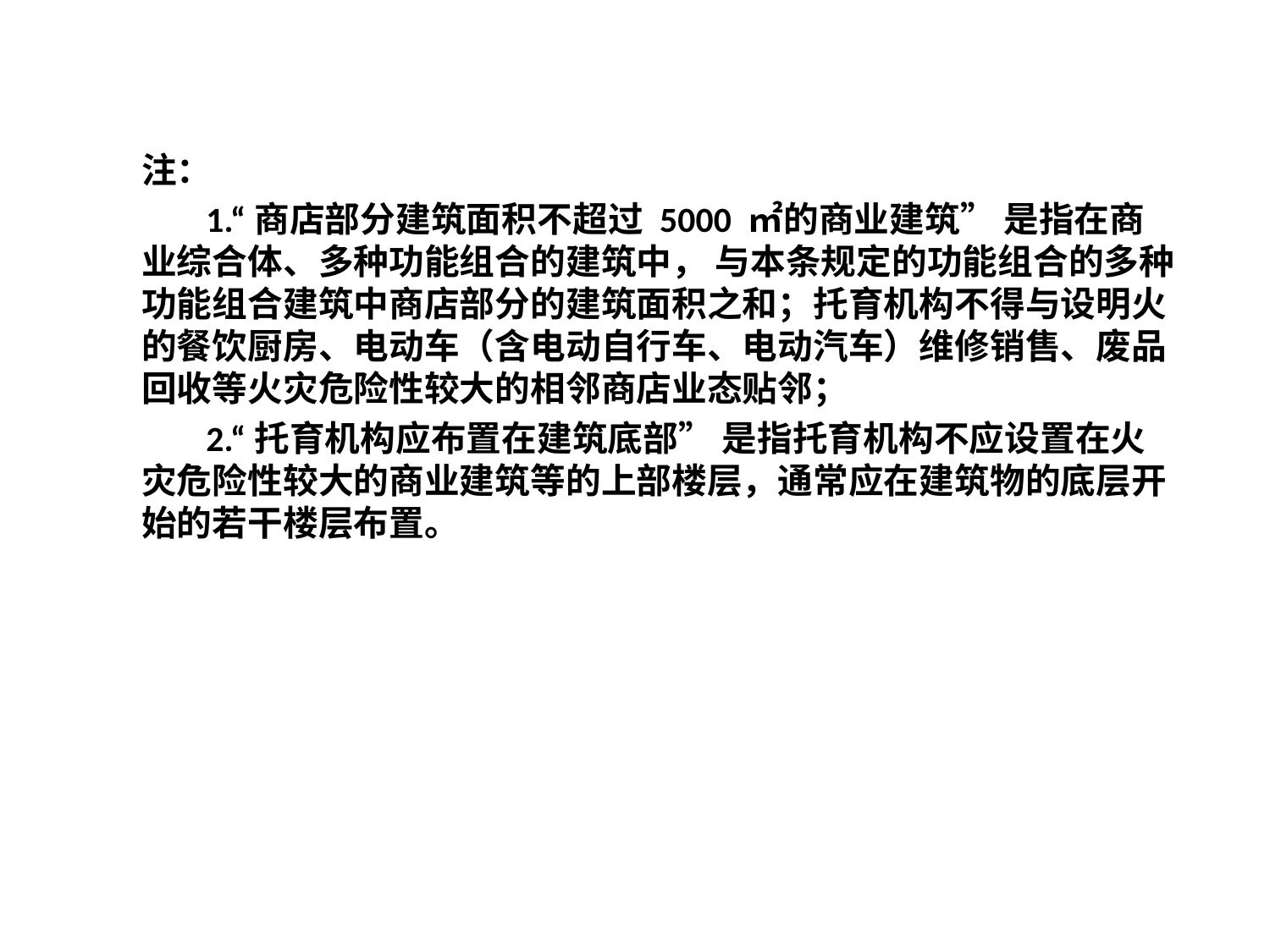

#
注：
        1.“商店部分建筑面积不超过 5000 ㎡的商业建筑” 是指在商业综合体、多种功能组合的建筑中， 与本条规定的功能组合的多种功能组合建筑中商店部分的建筑面积之和；托育机构不得与设明火的餐饮厨房、电动车（含电动自行车、电动汽车）维修销售、废品回收等火灾危险性较大的相邻商店业态贴邻；
        2.“托育机构应布置在建筑底部” 是指托育机构不应设置在火灾危险性较大的商业建筑等的上部楼层，通常应在建筑物的底层开始的若干楼层布置。